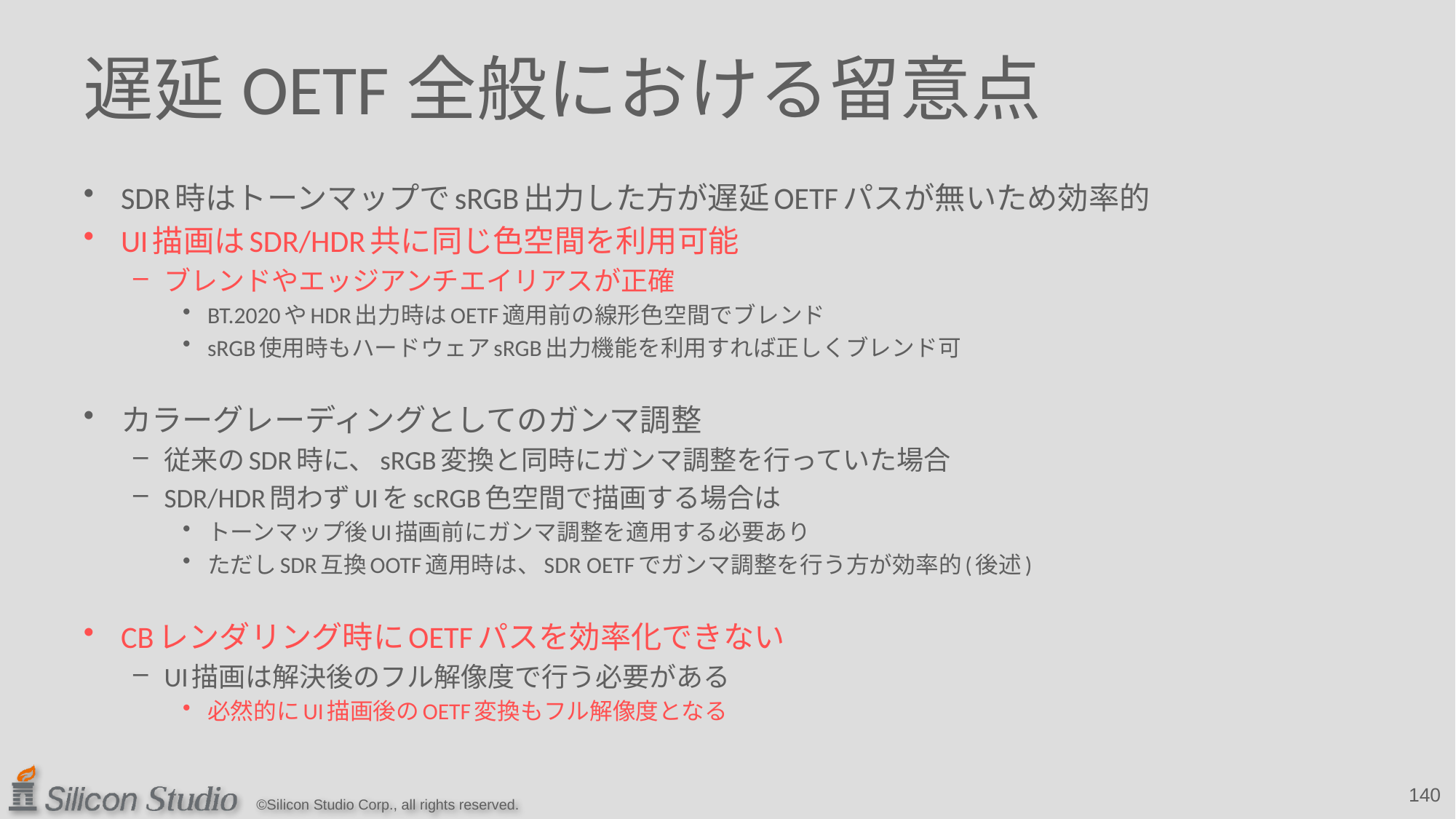

# 遅延OETF全般における留意点
SDR時はトーンマップでsRGB出力した方が遅延OETFパスが無いため効率的
UI描画はSDR/HDR共に同じ色空間を利用可能
ブレンドやエッジアンチエイリアスが正確
BT.2020やHDR出力時はOETF適用前の線形色空間でブレンド
sRGB使用時もハードウェアsRGB出力機能を利用すれば正しくブレンド可

カラーグレーディングとしてのガンマ調整
従来のSDR時に、sRGB変換と同時にガンマ調整を行っていた場合
SDR/HDR問わずUIをscRGB色空間で描画する場合は
トーンマップ後UI描画前にガンマ調整を適用する必要あり
ただしSDR互換OOTF適用時は、SDR OETFでガンマ調整を行う方が効率的(後述)

CBレンダリング時にOETFパスを効率化できない
UI描画は解決後のフル解像度で行う必要がある
必然的にUI描画後のOETF変換もフル解像度となる
140